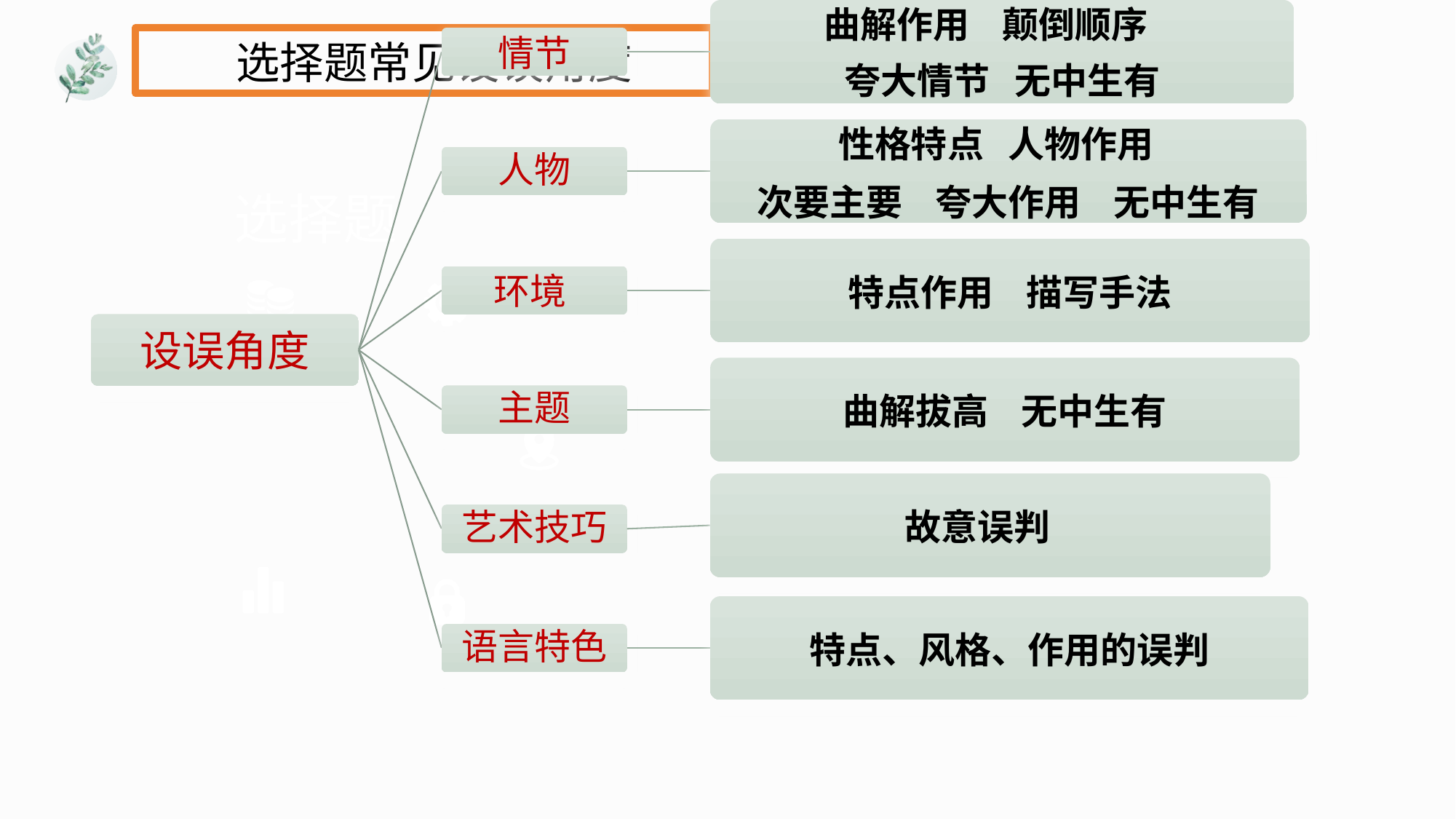

选择题常见设误角度
设误角度

情节

曲解作用    颠倒顺序
夸大情节   无中生有

人物

性格特点   人物作用
次要主要    夸大作用    无中生有

环境

特点作用    描写手法

主题

曲解拔高    无中生有

艺术技巧

故意误判

语言特色

特点、风格、作用的误判
选择题